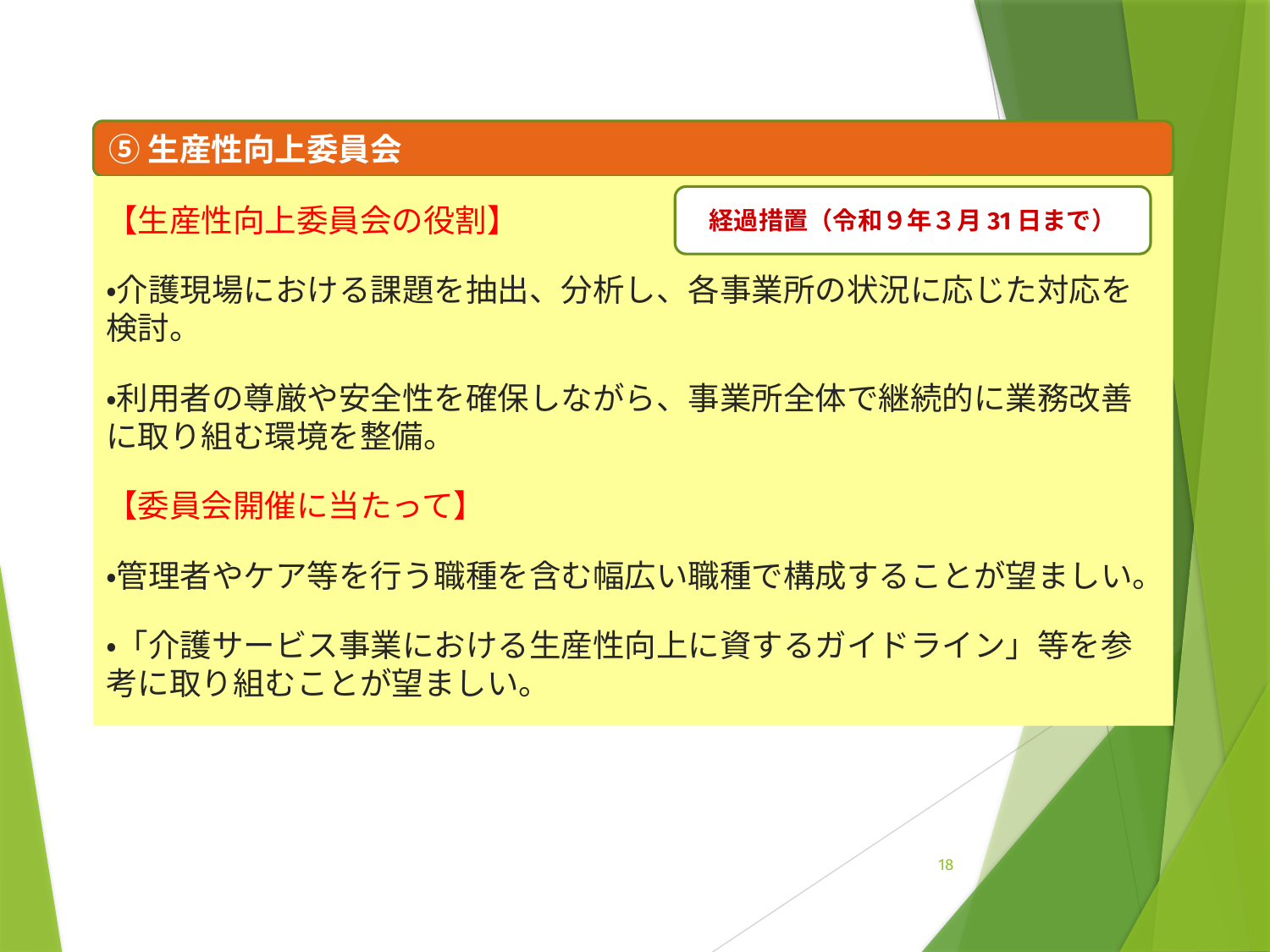

⑤生産性向上委員会
【生産性向上委員会の役割】
・介護現場における課題を抽出、分析し、各事業所の状況に応じた対応を検討。
・利用者の尊厳や安全性を確保しながら、事業所全体で継続的に業務改善に取り組む環境を整備。
【委員会開催に当たって】
・管理者やケア等を行う職種を含む幅広い職種で構成することが望ましい。
・「介護サービス事業における生産性向上に資するガイドライン」等を参考に取り組むことが望ましい。
経過措置（令和９年３月31日まで）
協力医療機関との連携体制の構築
18